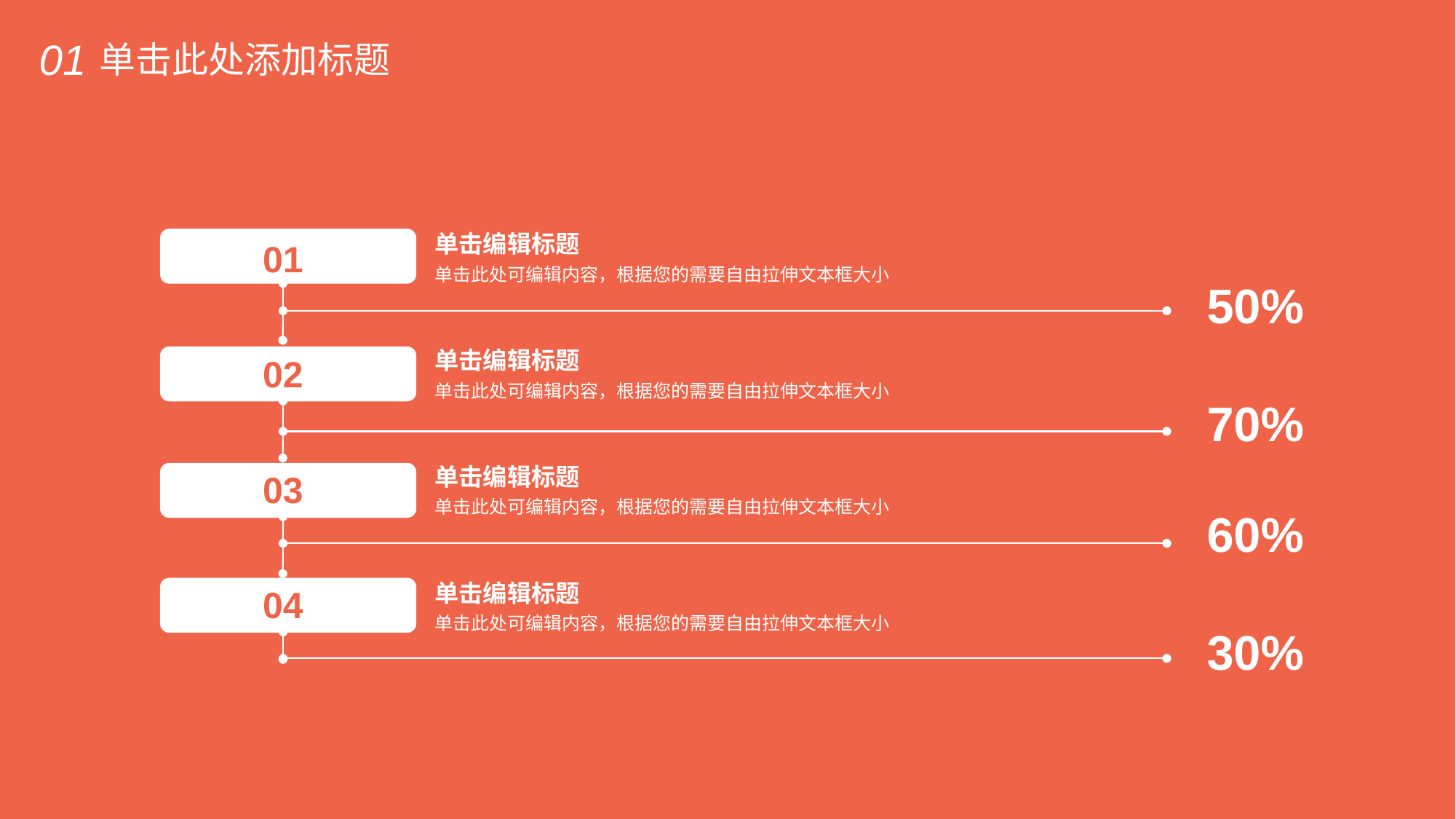

01
单击此处添加标题

单击编辑标题
01
单击此处可编辑内容，根据您的需要自由拉伸文本框大小
50%
单击编辑标题

02
单击此处可编辑内容，根据您的需要自由拉伸文本框大小
70%
单击编辑标题

03
单击此处可编辑内容，根据您的需要自由拉伸文本框大小
60%

单击编辑标题
04
单击此处可编辑内容，根据您的需要自由拉伸文本框大小
30%